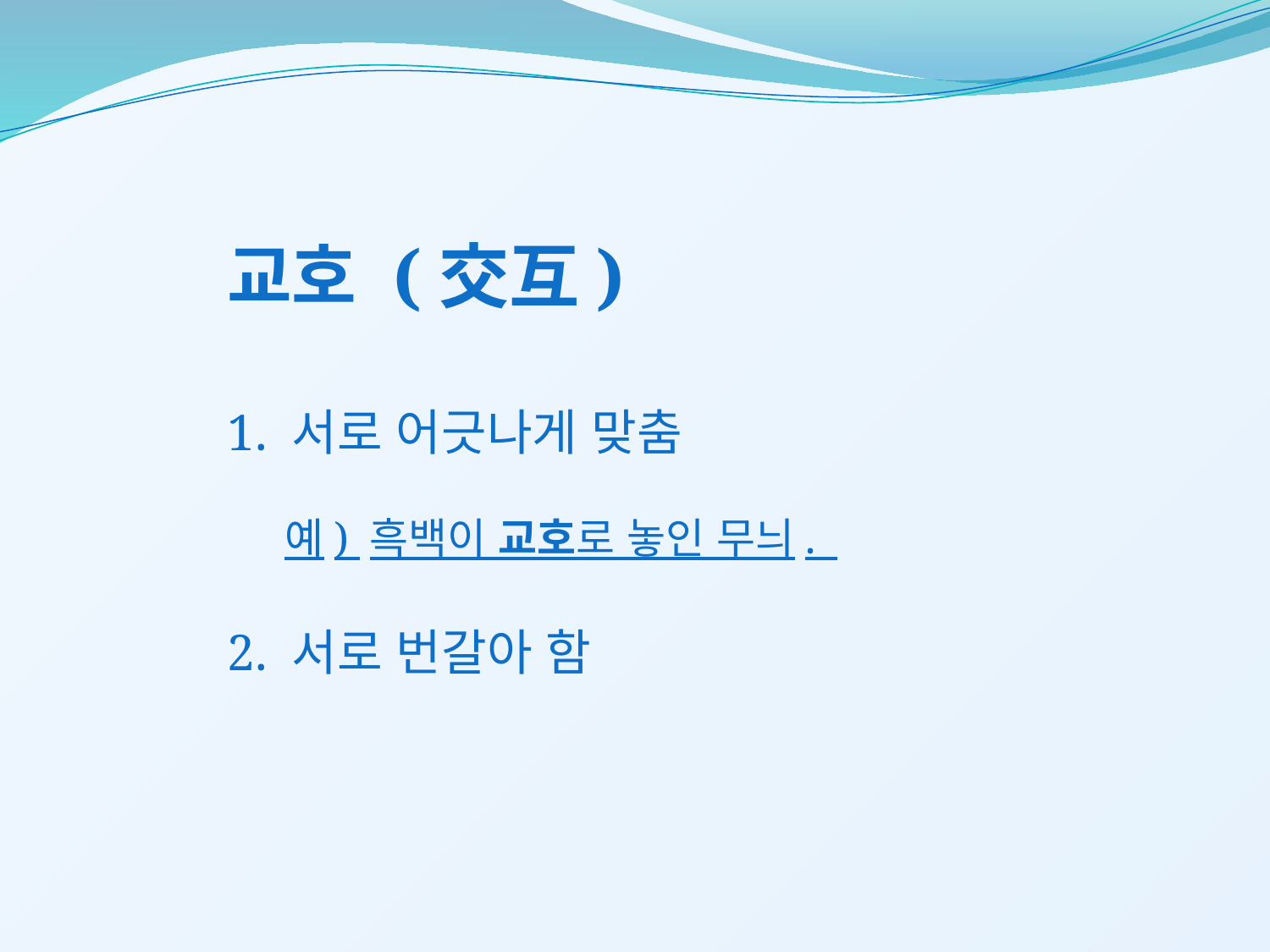

교호 (交互)

1. 서로 어긋나게 맞춤

    예) 흑백이 교호로 놓인 무늬.

2. 서로 번갈아 함